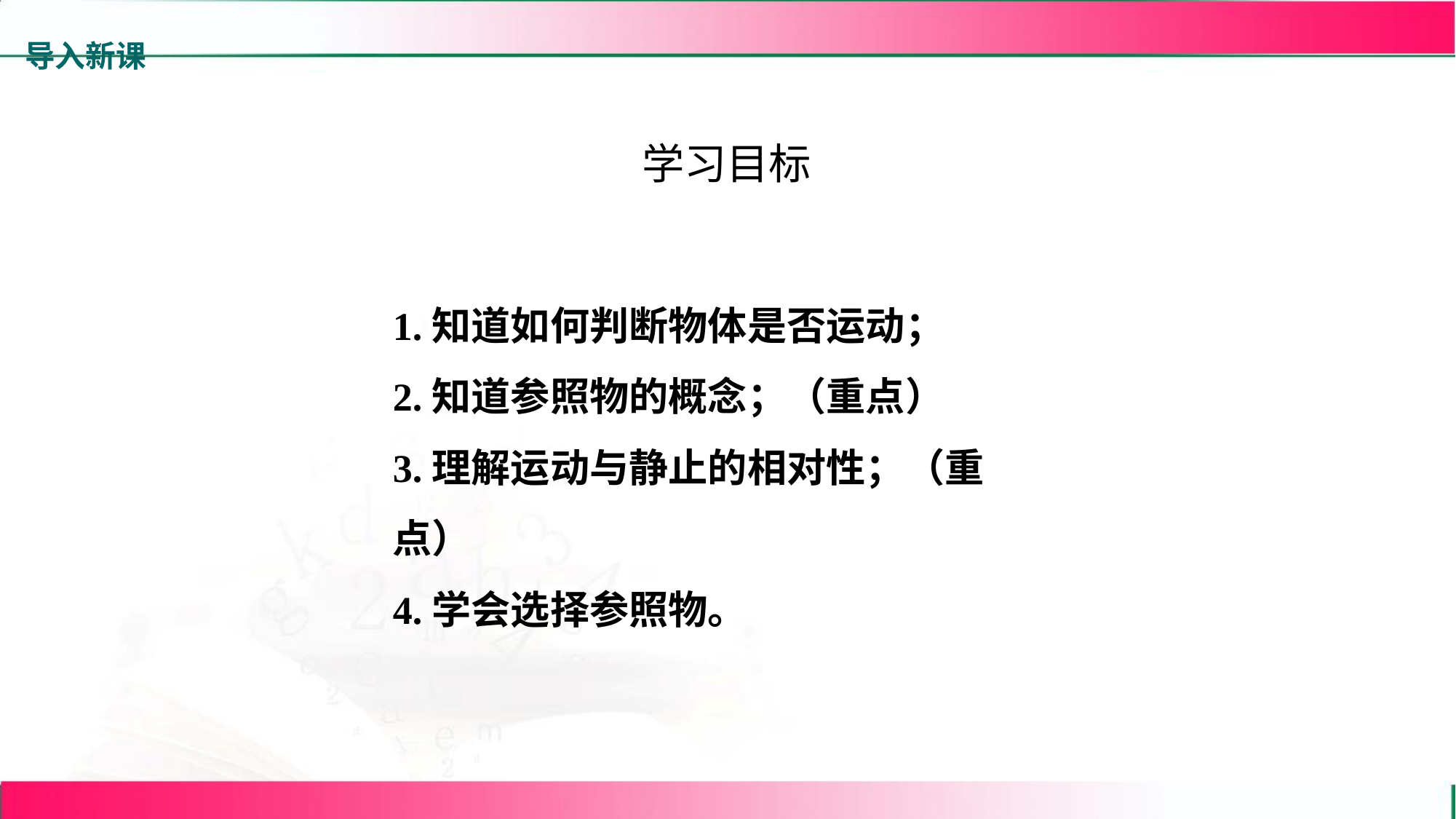

导入新课
学习目标
1.知道如何判断物体是否运动；
2.知道参照物的概念；（重点）
3.理解运动与静止的相对性；（重点）
4.学会选择参照物。